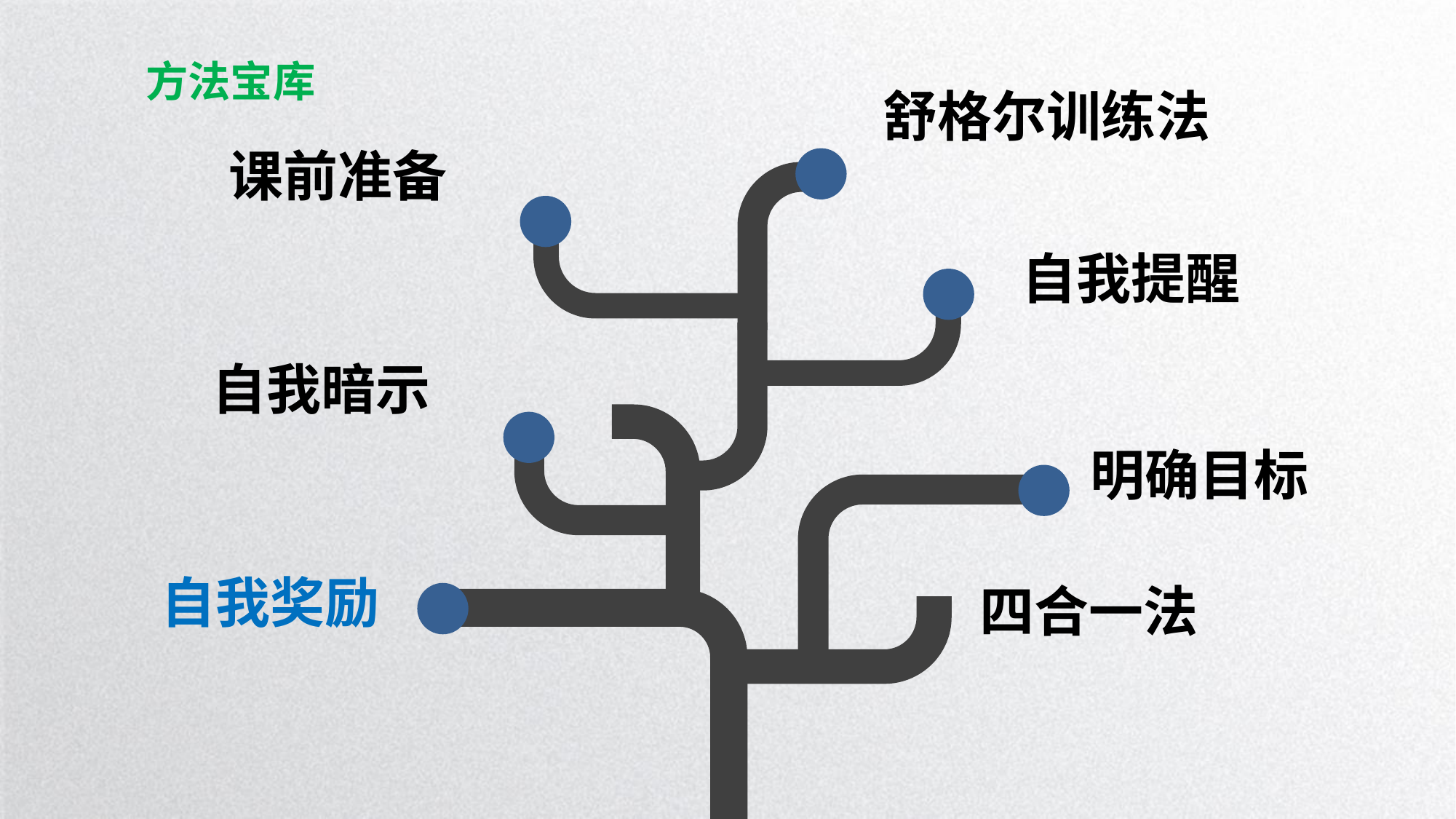

方法宝库
舒格尔训练法
课前准备

自我提醒

自我暗示

明确目标

自我奖励
四合一法